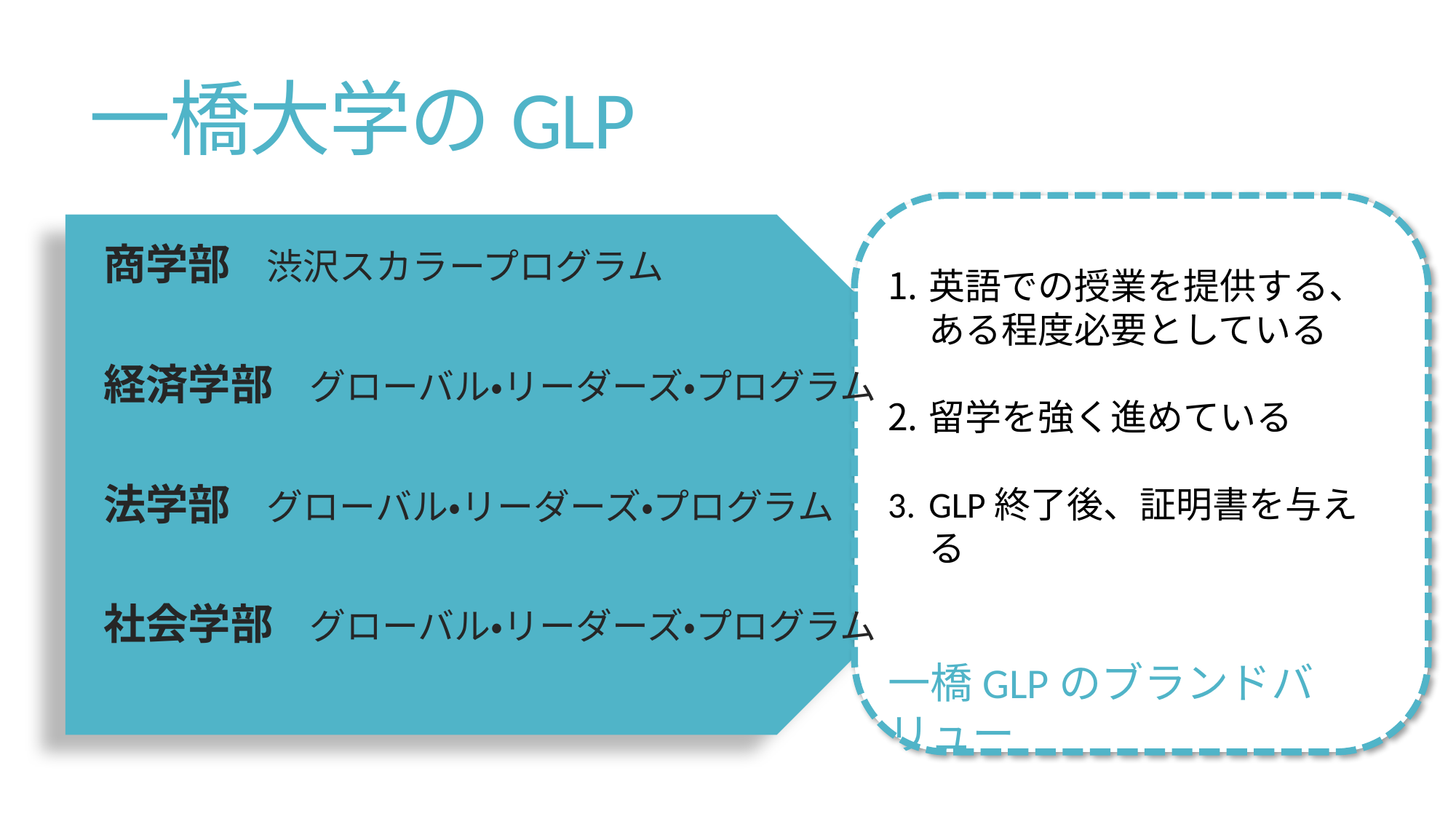

# 一橋大学のGLP

商学部　渋沢スカラープログラム

経済学部　グローバル・リーダーズ・プログラム

法学部　グローバル・リーダーズ・プログラム

社会学部　グローバル・リーダーズ・プログラム

英語での授業を提供する、ある程度必要としている

留学を強く進めている

GLP終了後、証明書を与える

一橋GLPのブランドバリュー